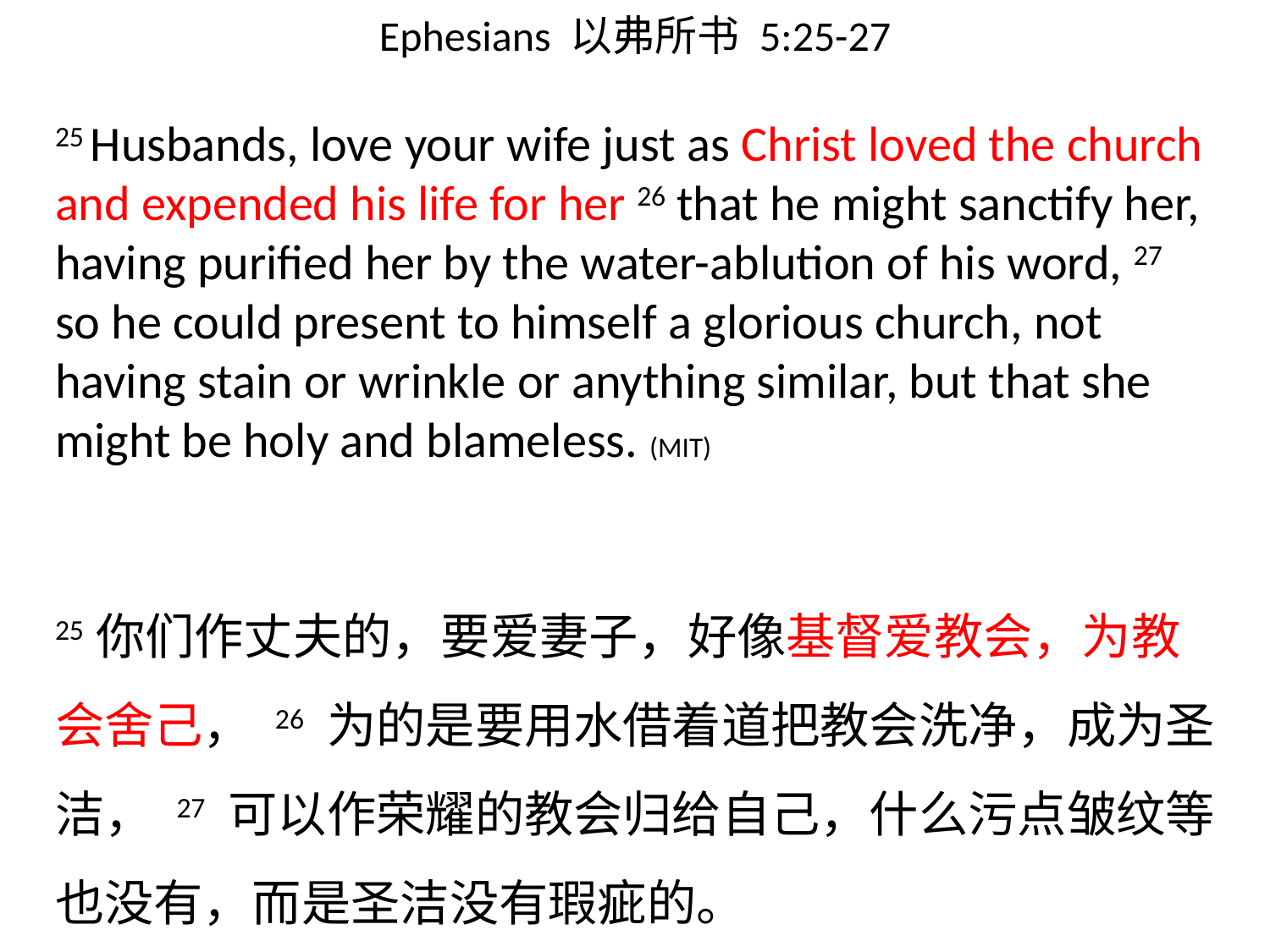

# Ephesians 以弗所书 5:25-27
25 Husbands, love your wife just as Christ loved the church and expended his life for her 26 that he might sanctify her, having purified her by the water-ablution of his word, 27 so he could present to himself a glorious church, not having stain or wrinkle or anything similar, but that she might be holy and blameless. (MIT)

25你们作丈夫的，要爱妻子，好像基督爱教会，为教会舍己， 26 为的是要用水借着道把教会洗净，成为圣洁， 27 可以作荣耀的教会归给自己，什么污点皱纹等也没有，而是圣洁没有瑕疵的。